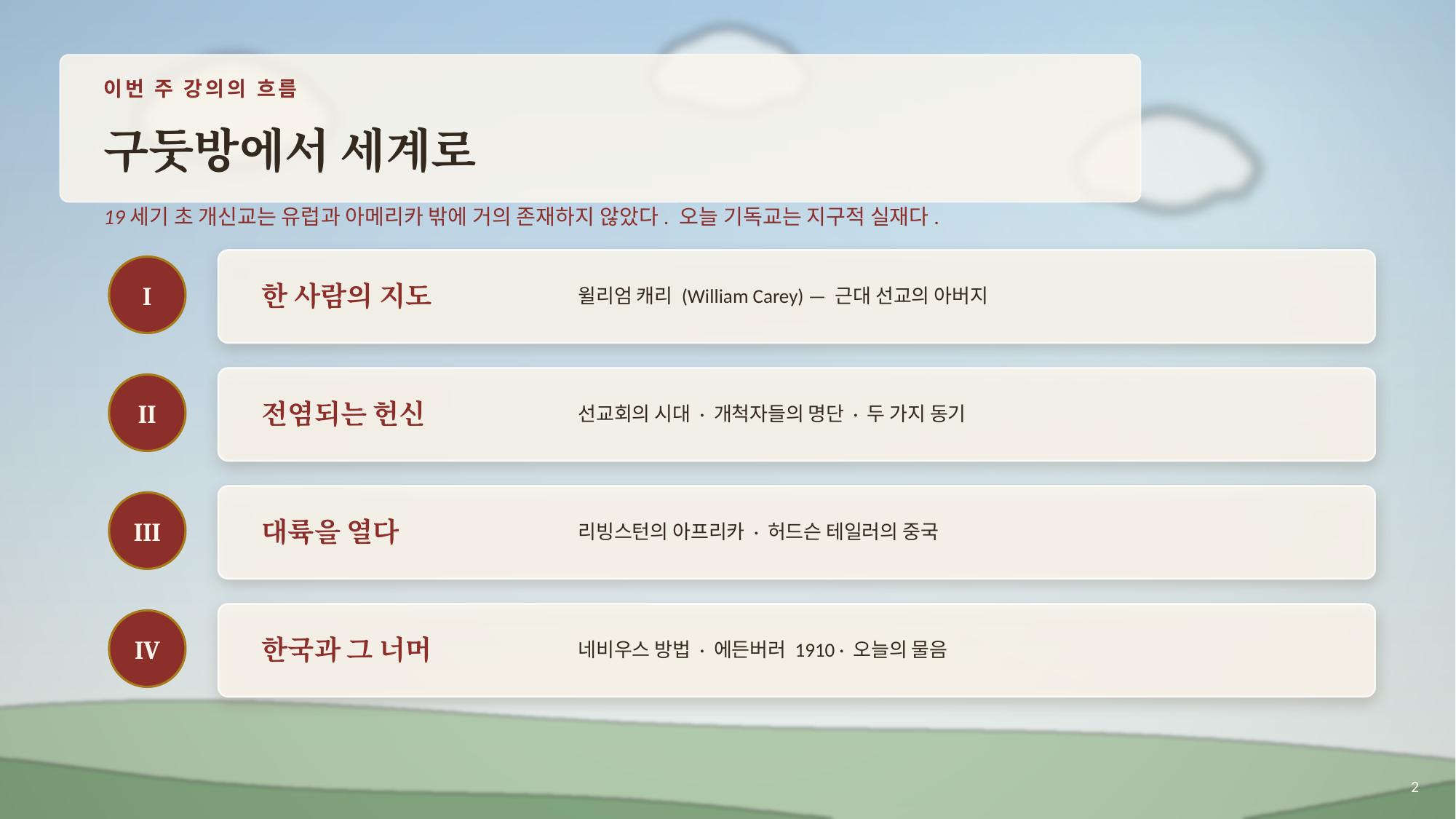

이번 주 강의의 흐름
구둣방에서 세계로
19세기 초 개신교는 유럽과 아메리카 밖에 거의 존재하지 않았다. 오늘 기독교는 지구적 실재다.

한 사람의 지도
윌리엄 캐리 (William Carey) — 근대 선교의 아버지

I

전염되는 헌신
선교회의 시대 · 개척자들의 명단 · 두 가지 동기

II

대륙을 열다
리빙스턴의 아프리카 · 허드슨 테일러의 중국

III

한국과 그 너머
네비우스 방법 · 에든버러 1910 · 오늘의 물음

IV
2